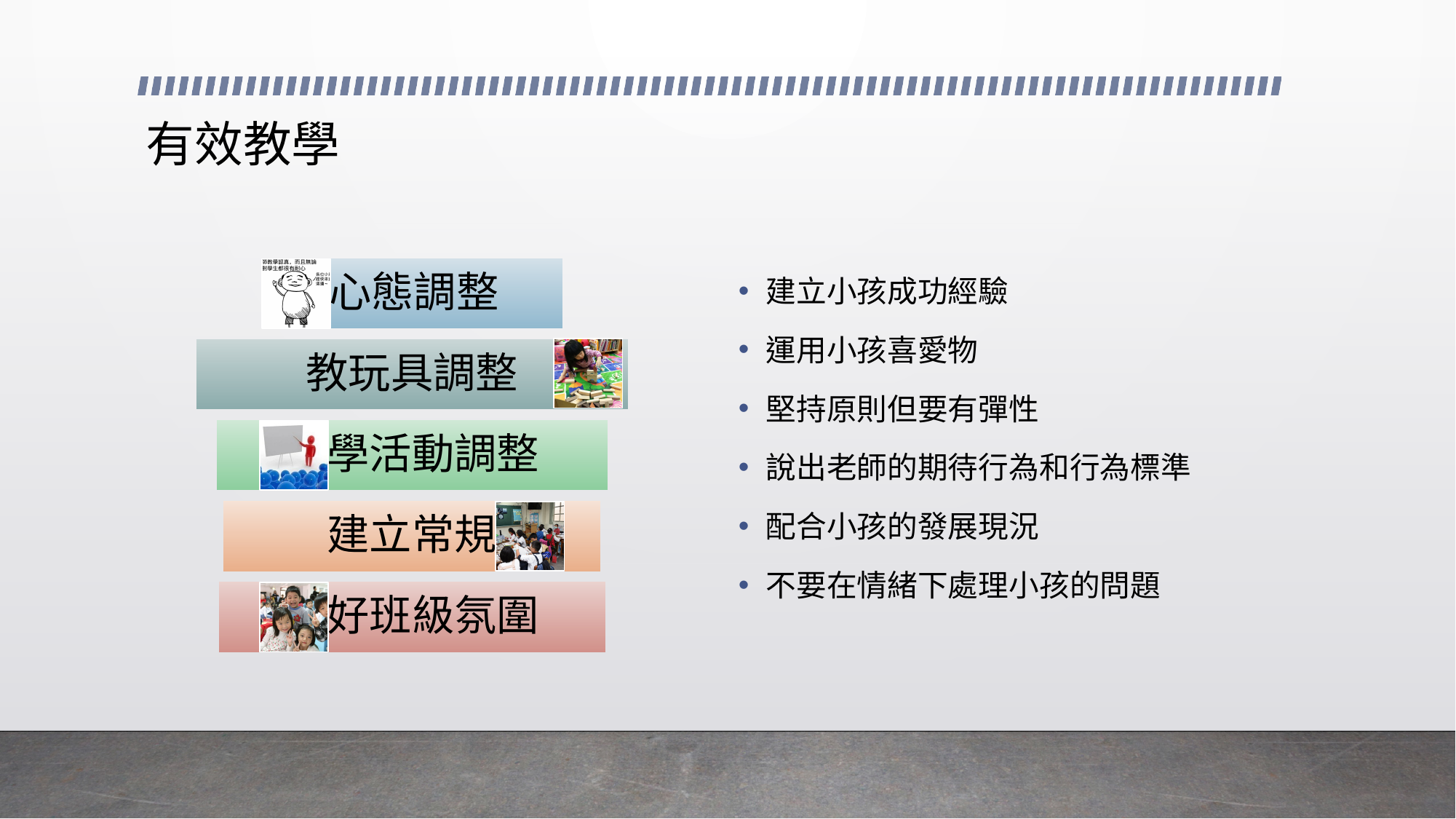

# 有效教學
心態調整
教玩具調整
教學活動調整
建立常規
良好班級氛圍
建立小孩成功經驗
運用小孩喜愛物
堅持原則但要有彈性
說出老師的期待行為和行為標準
配合小孩的發展現況
不要在情緒下處理小孩的問題